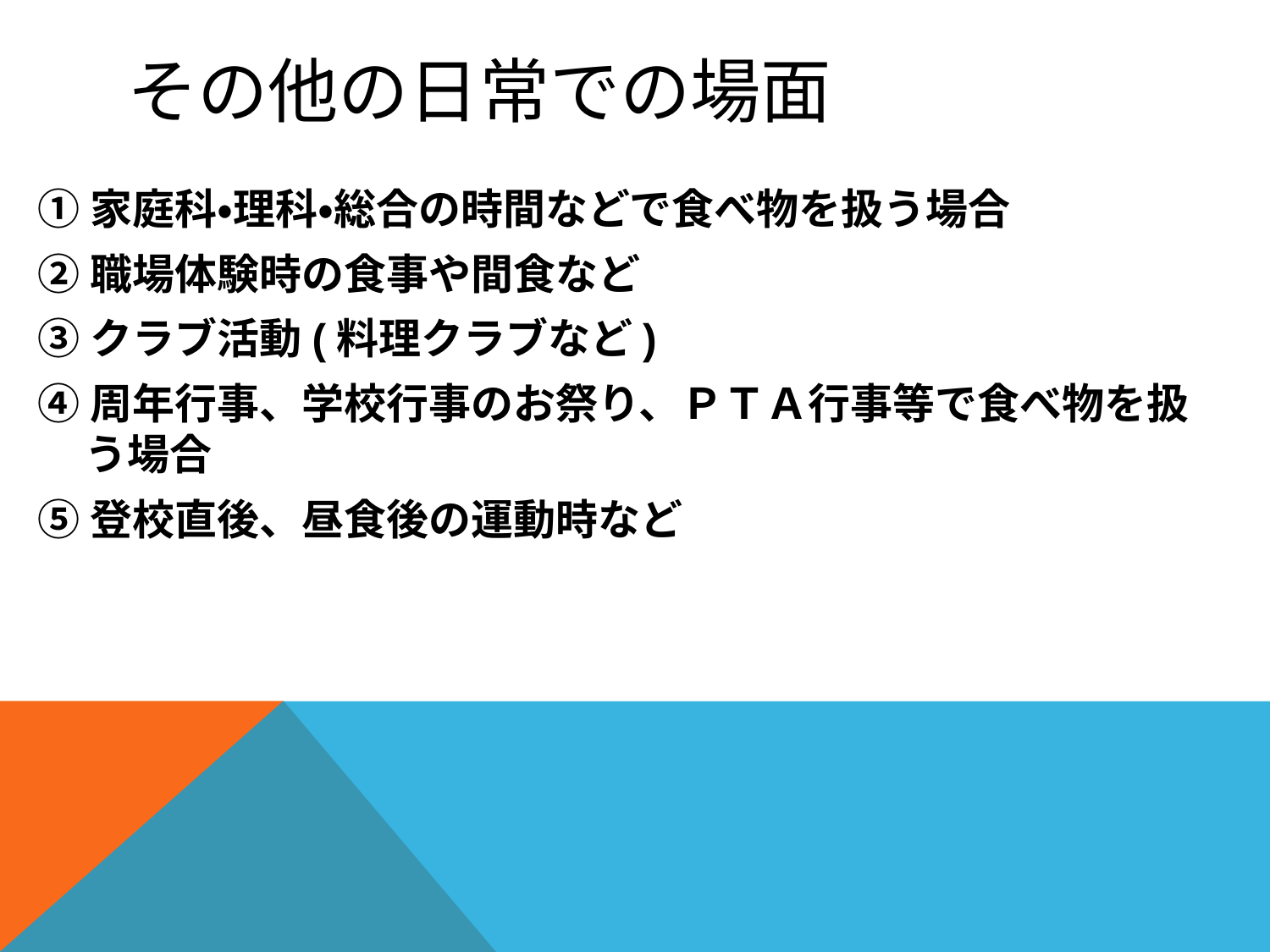

# その他の日常での場面
①家庭科・理科・総合の時間などで食べ物を扱う場合
②職場体験時の食事や間食など
③クラブ活動(料理クラブなど)
④周年行事、学校行事のお祭り、ＰＴＡ行事等で食べ物を扱う場合
⑤登校直後、昼食後の運動時など